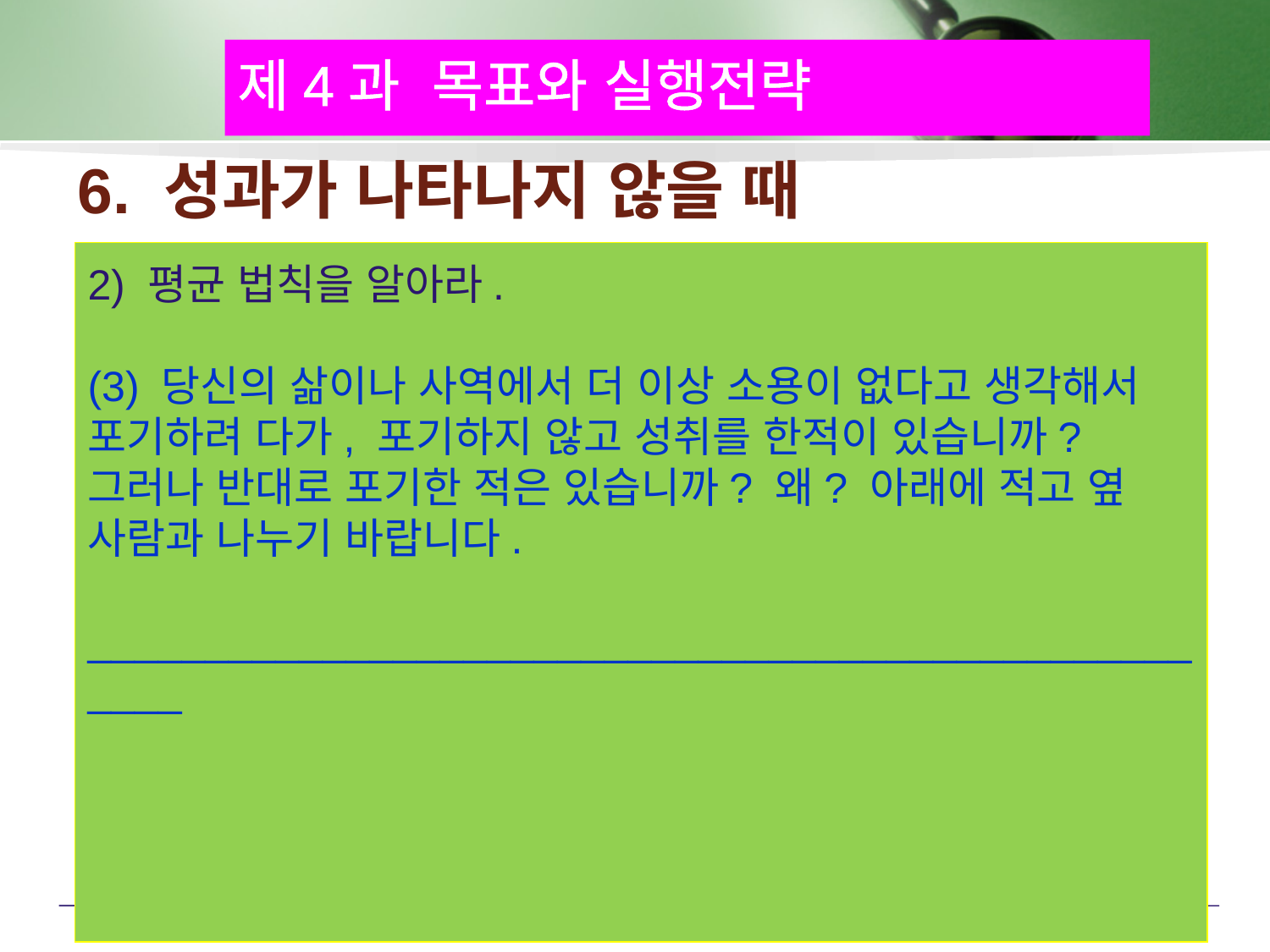

제4과  목표와 실행전략
# 6. 성과가 나타나지 않을 때
2) 평균 법칙을 알아라.

(3) 당신의 삶이나 사역에서 더 이상 소용이 없다고 생각해서 포기하려 다가, 포기하지 않고 성취를 한적이 있습니까? 그러나 반대로 포기한 적은 있습니까? 왜? 아래에 적고 옆 사람과 나누기 바랍니다.

___________________________________________________